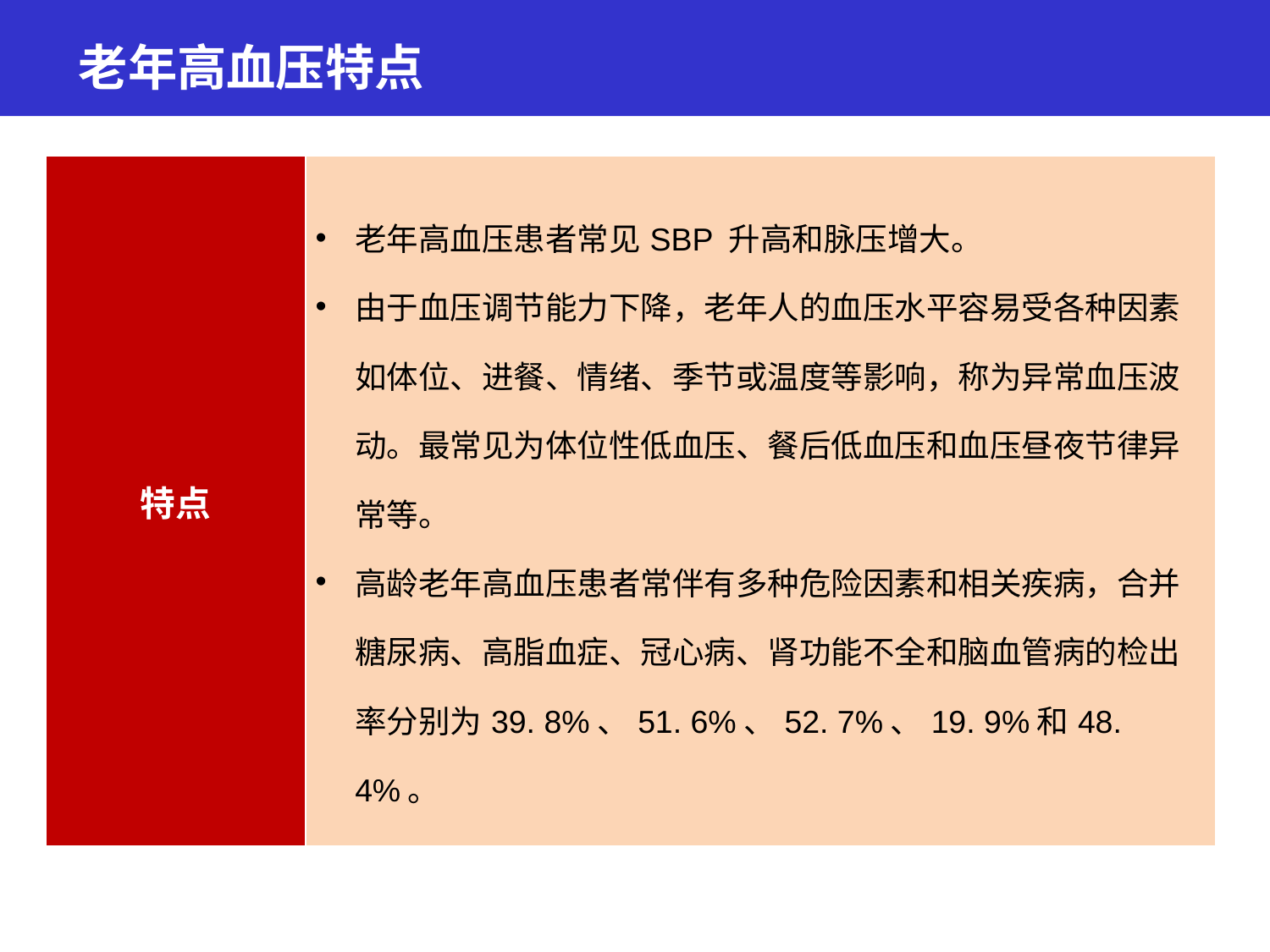

老年高血压特点
| 特点 | 老年高血压患者常见SBP 升高和脉压增大。 由于血压调节能力下降，老年人的血压水平容易受各种因素如体位、进餐、情绪、季节或温度等影响，称为异常血压波动。最常见为体位性低血压、餐后低血压和血压昼夜节律异常等。 高龄老年高血压患者常伴有多种危险因素和相关疾病，合并糖尿病、高脂血症、冠心病、肾功能不全和脑血管病的检出率分别为39. 8%、51. 6%、52. 7%、19. 9%和48. 4%。 |
| --- | --- |